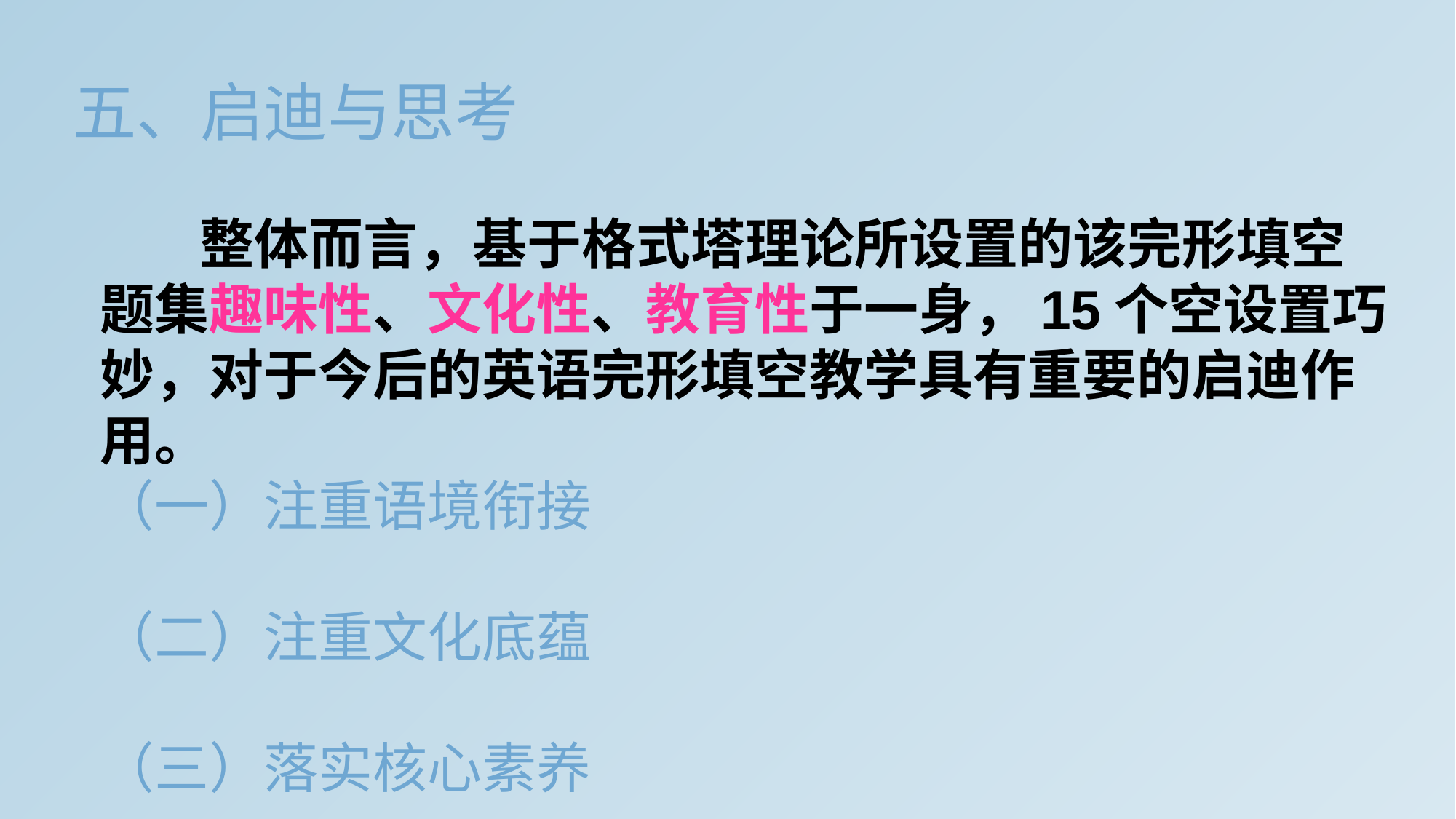

五、启迪与思考
       整体而言，基于格式塔理论所设置的该完形填空题集趣味性、文化性、教育性于一身，15个空设置巧妙，对于今后的英语完形填空教学具有重要的启迪作用。
（一）注重语境衔接

（二）注重文化底蕴

（三）落实核心素养